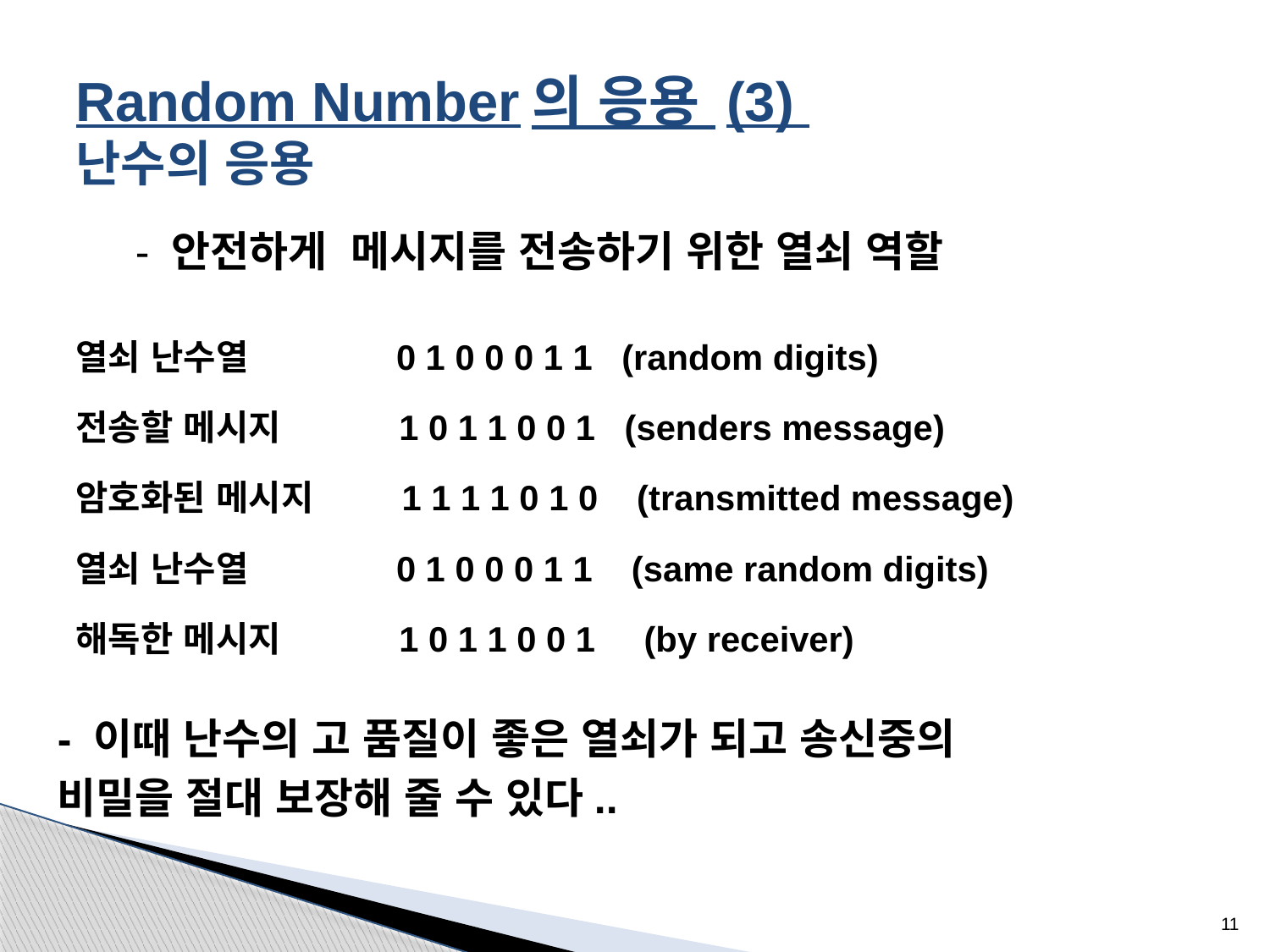

# Random Number의 응용 (3) 난수의 응용
     - 안전하게  메시지를 전송하기 위한 열쇠 역할
  열쇠 난수열              0 1 0 0 0 1 1   (random digits)
  전송할 메시지           1 0 1 1 0 0 1   (senders message)
  암호화된 메시지        1 1 1 1 0 1 0    (transmitted message)
  열쇠 난수열              0 1 0 0 0 1 1    (same random digits)
  해독한 메시지           1 0 1 1 0 0 1     (by receiver)
- 이때 난수의 고 품질이 좋은 열쇠가 되고 송신중의
비밀을 절대 보장해 줄 수 있다..
11